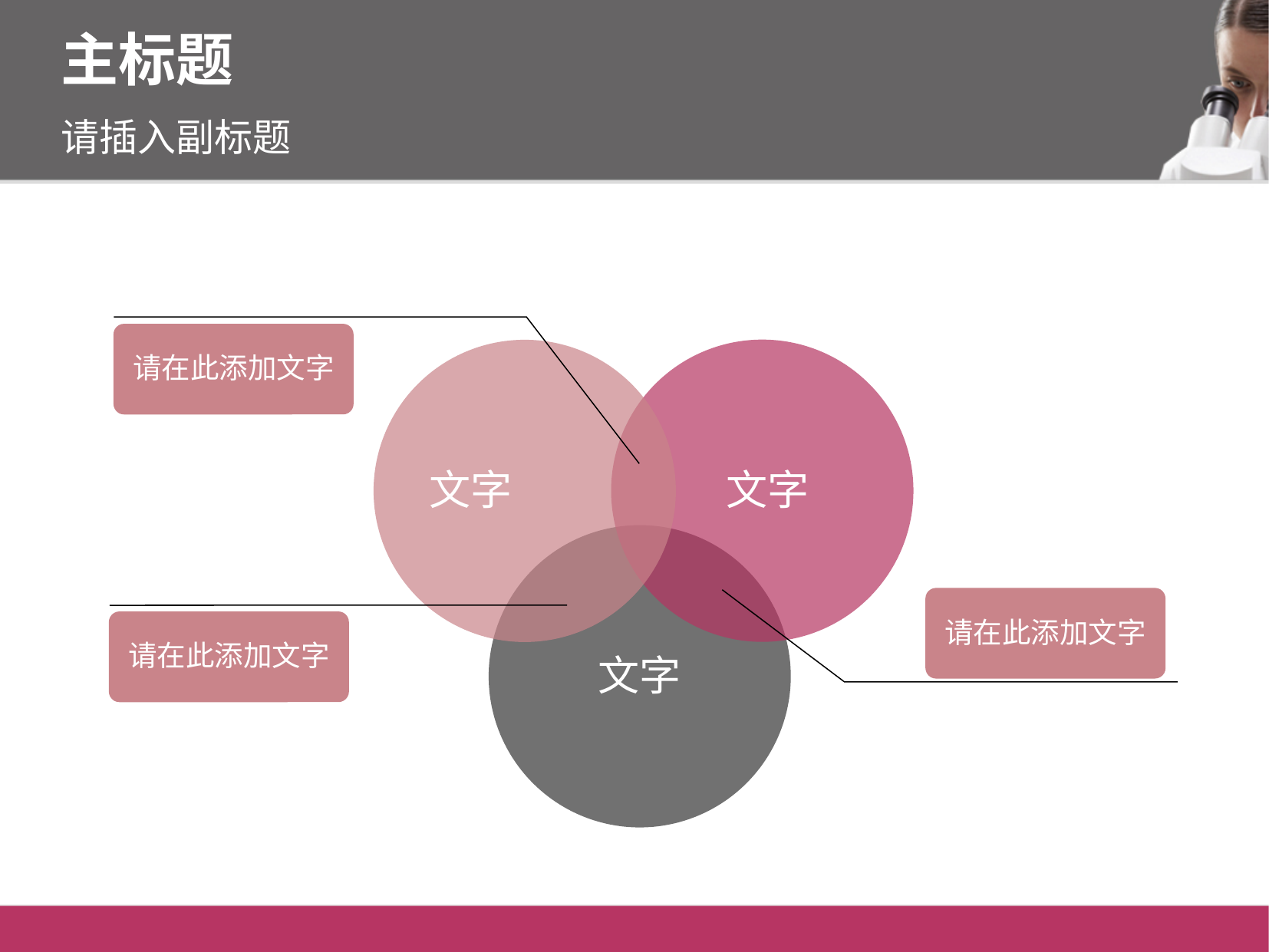

主标题
请插入副标题

请在此添加文字
文字
文字
文字
请在此添加文字

请在此添加文字